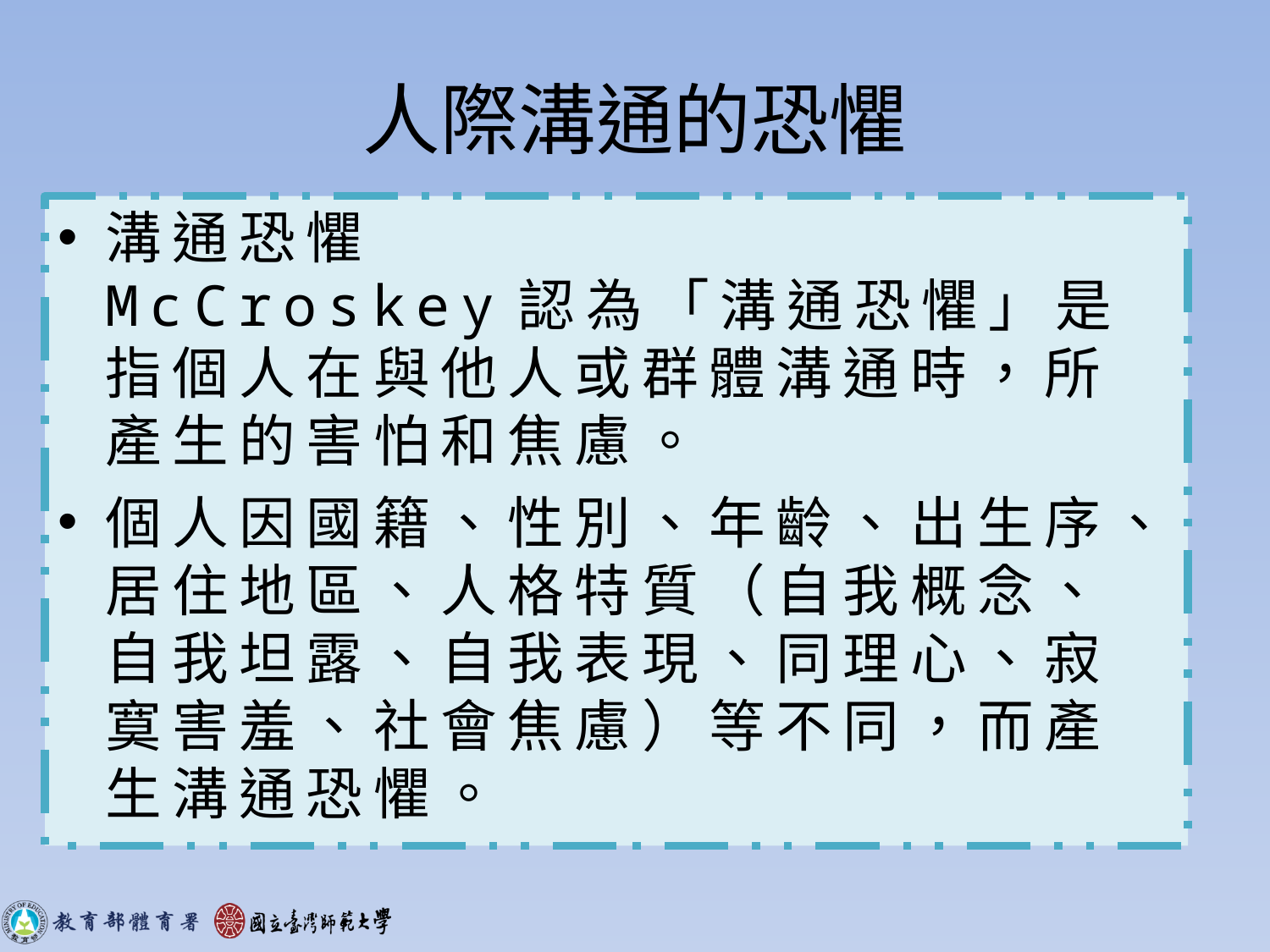

# 人際溝通的恐懼
溝通恐懼
McCroskey認為「溝通恐懼」是指個人在與他人或群體溝通時，所產生的害怕和焦慮。
個人因國籍、性別、年齡、出生序、居住地區、人格特質（自我概念、自我坦露、自我表現、同理心、寂寞害羞、社會焦慮）等不同，而產生溝通恐懼。